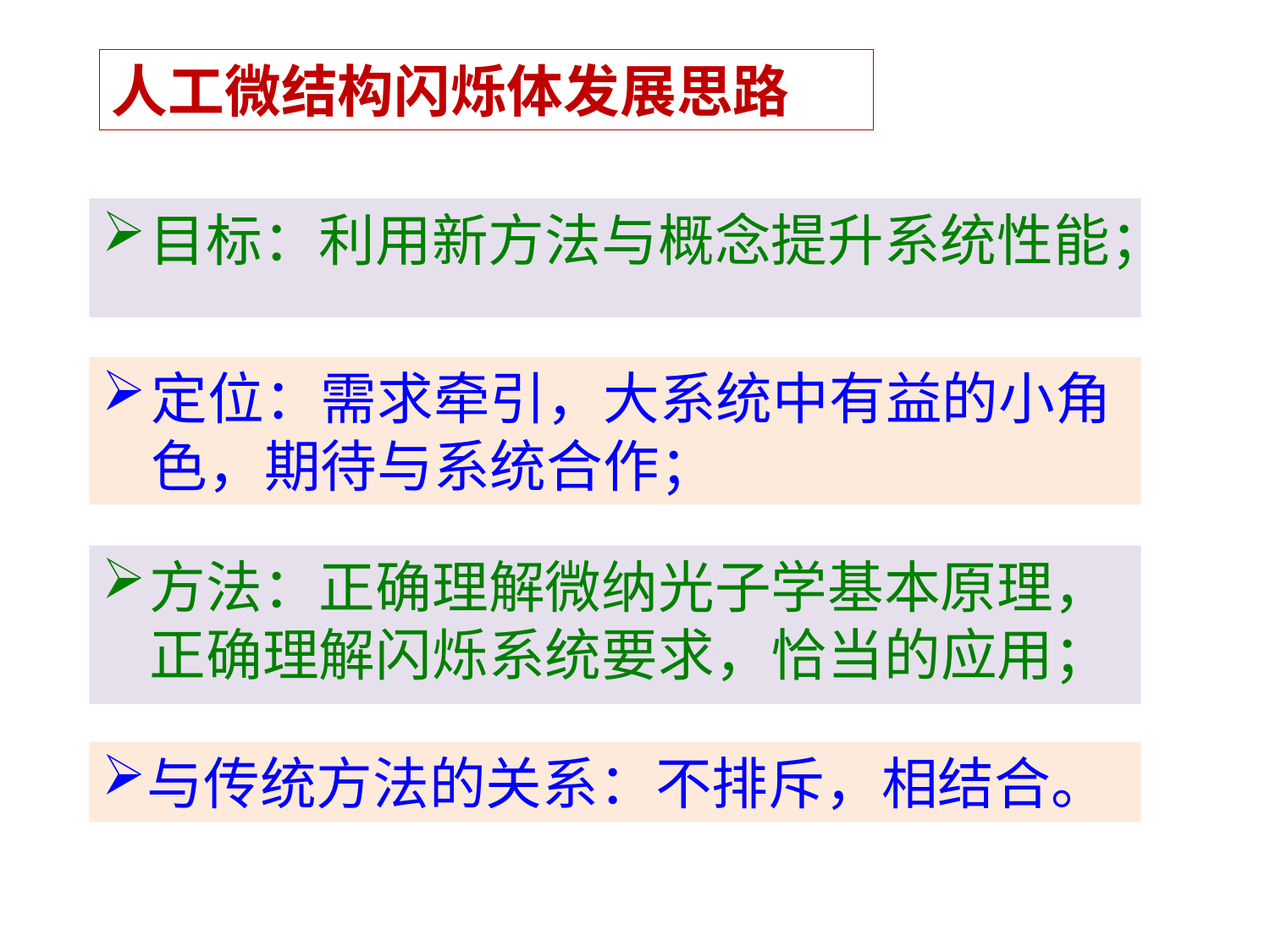

人工微结构闪烁体发展思路
目标：利用新方法与概念提升系统性能；

定位：需求牵引，大系统中有益的小角色，期待与系统合作；
方法：正确理解微纳光子学基本原理，正确理解闪烁系统要求，恰当的应用；

与传统方法的关系：不排斥，相结合。